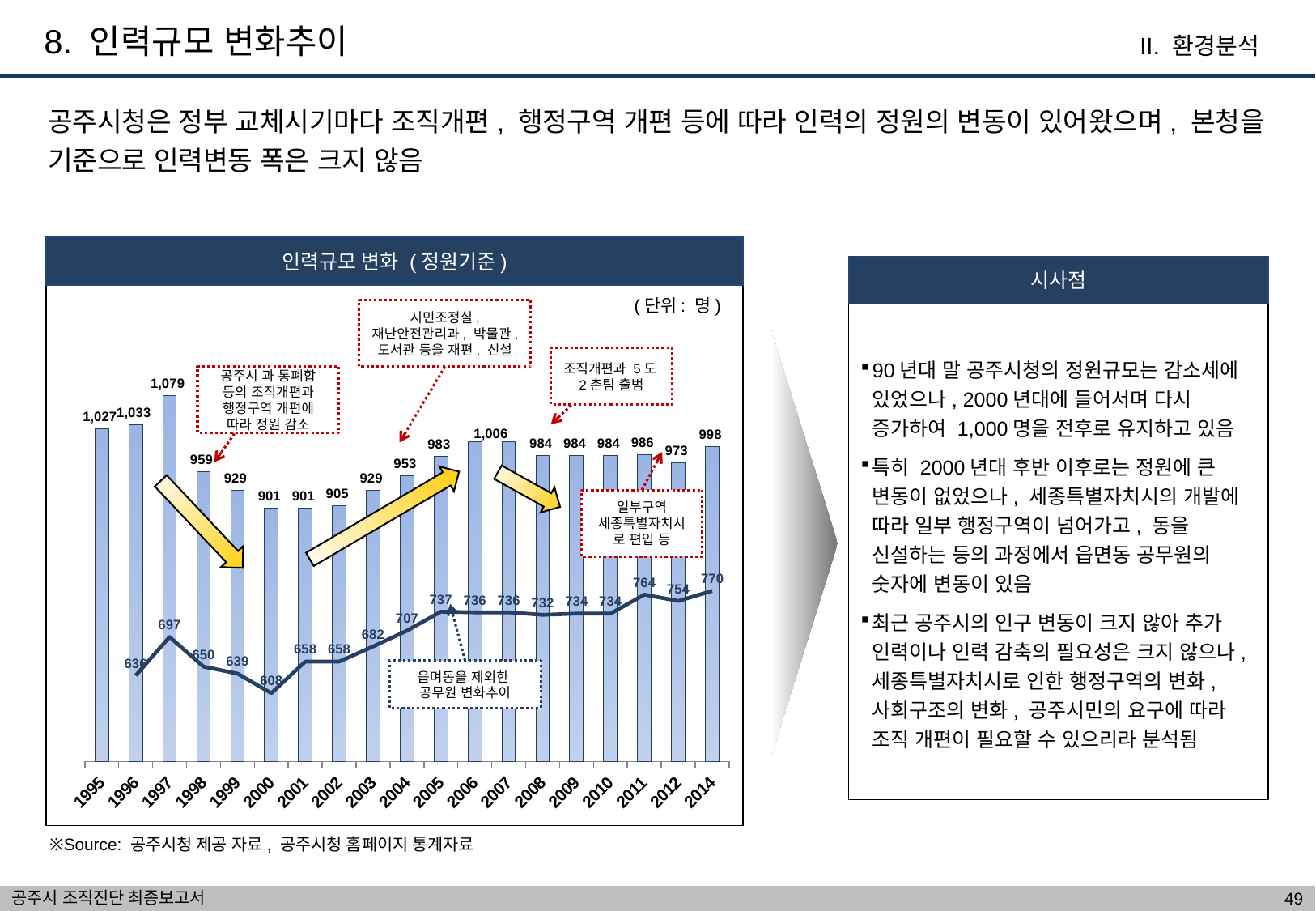

8. 인력규모 변화추이
II. 환경분석
공주시청은 정부 교체시기마다 조직개편, 행정구역 개편 등에 따라 인력의 정원의 변동이 있어왔으며, 본청을 기준으로 인력변동 폭은 크지 않음
인력규모 변화 (정원기준)
시사점

(단위: 명)
시민조정실, 재난안전관리과, 박물관, 도서관 등을 재편, 신설
90년대 말 공주시청의 정원규모는 감소세에 있었으나, 2000년대에 들어서며 다시 증가하여 1,000명을 전후로 유지하고 있음
특히 2000년대 후반 이후로는 정원에 큰 변동이 없었으나, 세종특별자치시의 개발에 따라 일부 행정구역이 넘어가고, 동을 신설하는 등의 과정에서 읍면동 공무원의 숫자에 변동이 있음
최근 공주시의 인구 변동이 크지 않아 추가 인력이나 인력 감축의 필요성은 크지 않으나, 세종특별자치시로 인한 행정구역의 변화, 사회구조의 변화, 공주시민의 요구에 따라 조직 개편이 필요할 수 있으리라 분석됨

### Chart

| Category | 인력 | 열1 |
|---|---|---|
| 1995 | 1027.0 | None |
| 1996 | 1033.0 | 636.0 |
| 1997 | 1079.0 | 697.0 |
| 1998 | 959.0 | 650.0 |
| 1999 | 929.0 | 639.0 |
| 2000 | 901.0 | 608.0 |
| 2001 | 901.0 | 658.0 |
| 2002 | 905.0 | 658.0 |
| 2003 | 929.0 | 682.0 |
| 2004 | 953.0 | 707.0 |
| 2005 | 983.0 | 737.0 |
| 2006 | 1006.0 | 736.0 |
| 2007 | 1006.0 | 736.0 |
| 2008 | 984.0 | 732.0 |
| 2009 | 984.0 | 734.0 |
| 2010 | 984.0 | 734.0 |
| 2011 | 986.0 | 764.0 |
| 2012 | 973.0 | 754.0 |
| 2014 | 998.0 | 770.0 |
조직개편과 5도2촌팀 출범
공주시 과 통폐합 등의 조직개편과 행정구역 개편에 따라 정원 감소

일부구역 세종특별자치시로 편입 등

읍며동을 제외한
공무원 변화추이
※ Source: 공주시청 제공 자료, 공주시청 홈페이지 통계자료